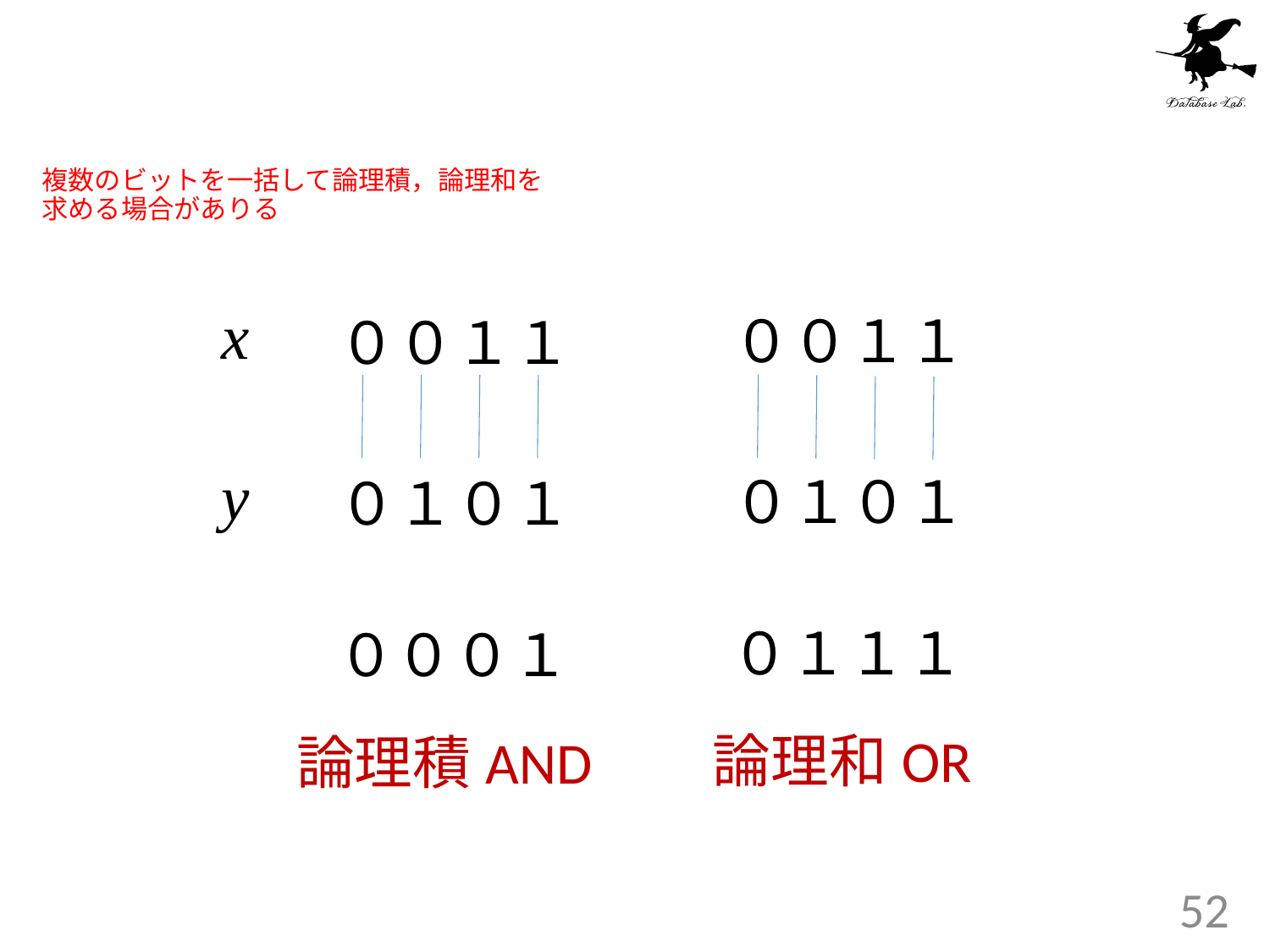

# 複数のビットを一括して論理積，論理和を 求める場合がありる
x
００１１
００１１
y
０１０１
０１０１
０１１１
０００１
論理和OR
論理積AND
52